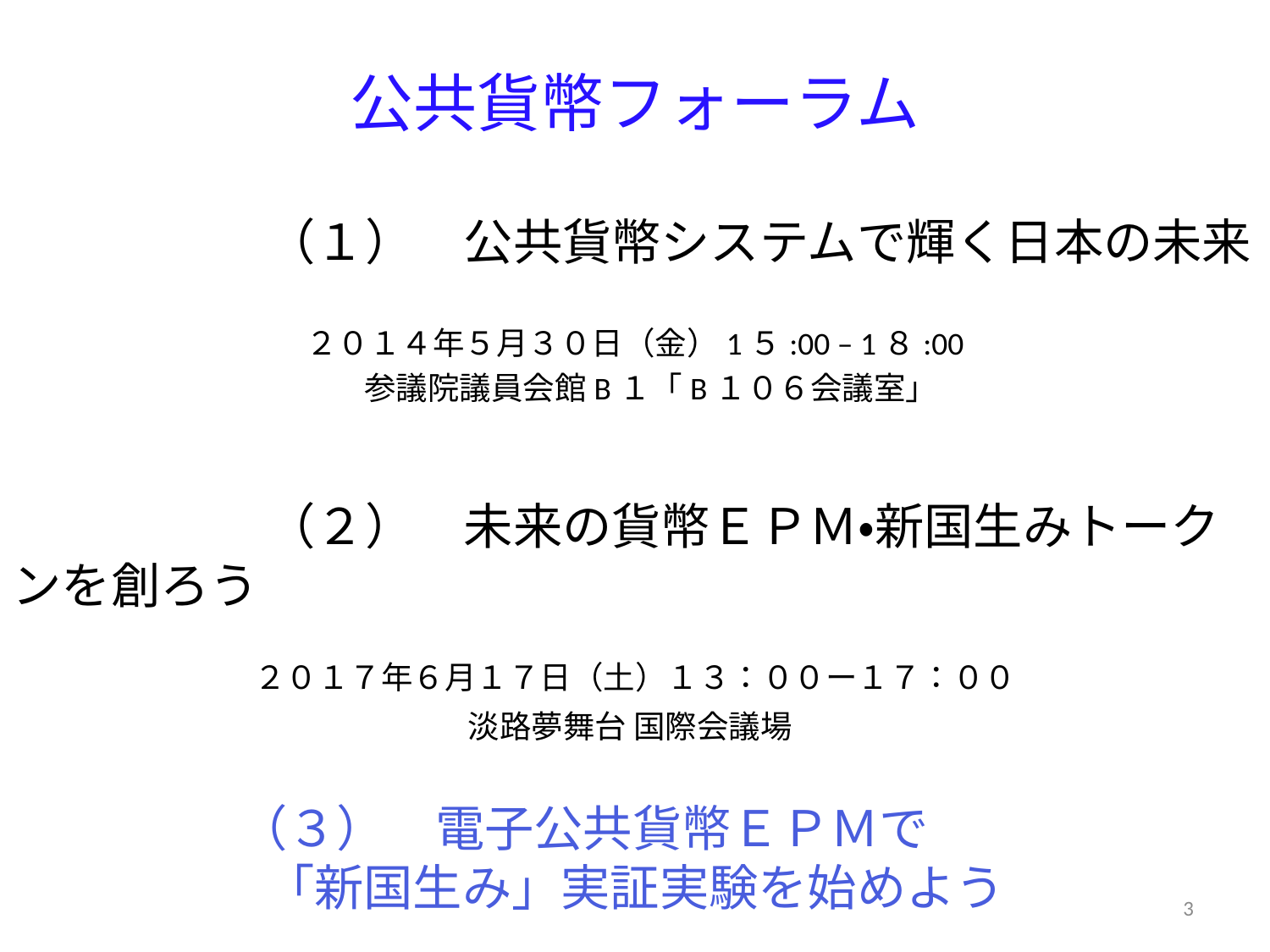

公共貨幣フォーラム

		（１）　公共貨幣システムで輝く日本の未来

２０１４年５月３０日（金）1５:00 – 1８:00
　参議院議員会館B１「B１０６会議室」

		（２）　未来の貨幣ＥＰＭ・新国生みトークンを創ろう

２０１７年６月１７日（土）１３：００ー１７：００
淡路夢舞台 国際会議場

	　　（３）　電子公共貨幣ＥＰＭで
「新国生み」実証実験を始めよう

3